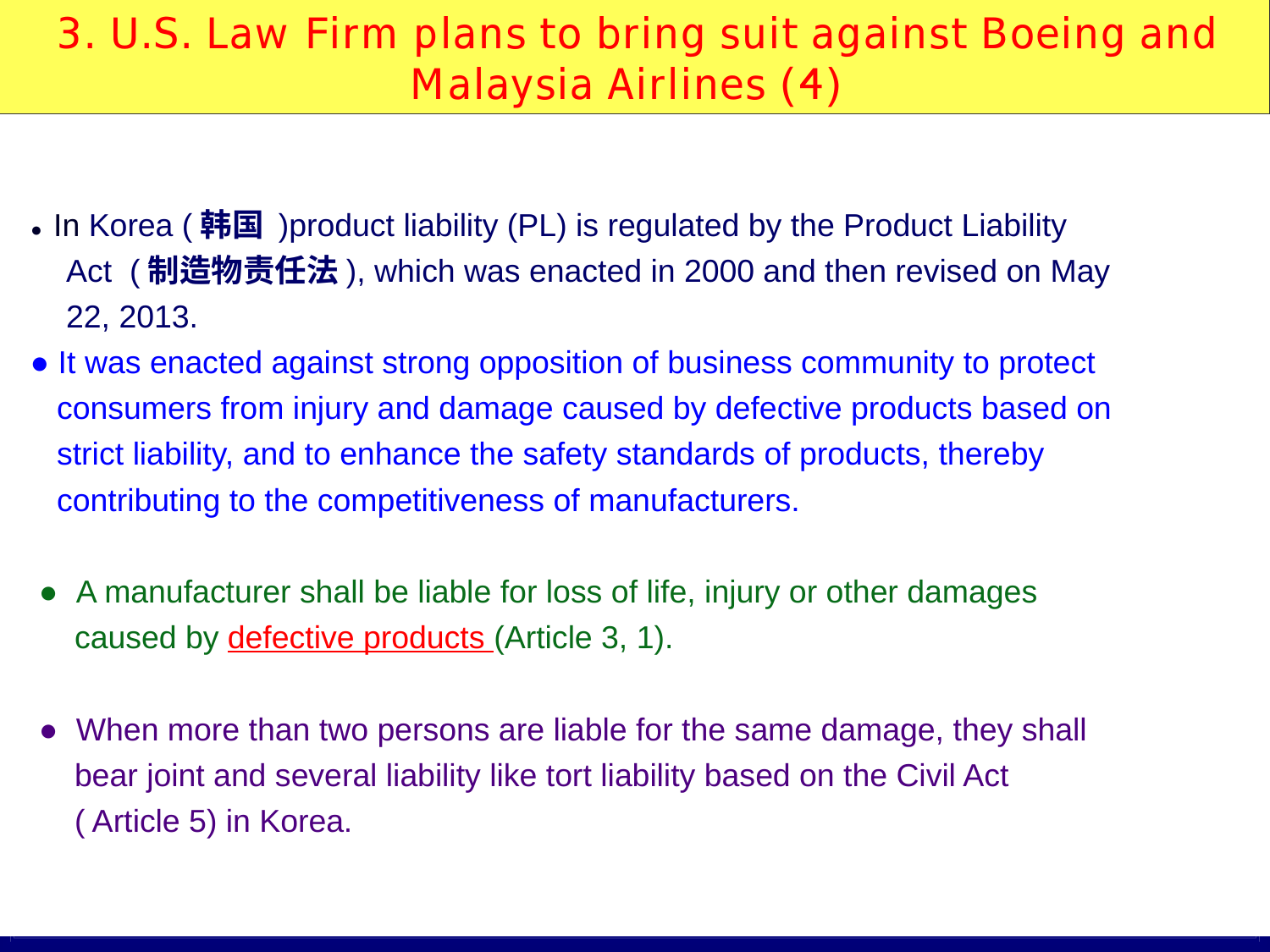

3. U.S. Law Firm plans to bring suit against Boeing and  Malaysia Airlines (4)

●  In Korea (韩国 )product liability (PL) is regulated by the Product Liability
    Act  (制造物责任法), which was enacted in 2000 and then revised on May
    22, 2013.
● It was enacted against strong opposition of business community to protect
   consumers from injury and damage caused by defective products based on
   strict liability, and to enhance the safety standards of products, thereby
   contributing to the competitiveness of manufacturers.

 ●  A manufacturer shall be liable for loss of life, injury or other damages
     caused by defective products (Article 3, 1).

 ●  When more than two persons are liable for the same damage, they shall
     bear joint and several liability like tort liability based on the Civil Act
     ( Article 5) in Korea.

38